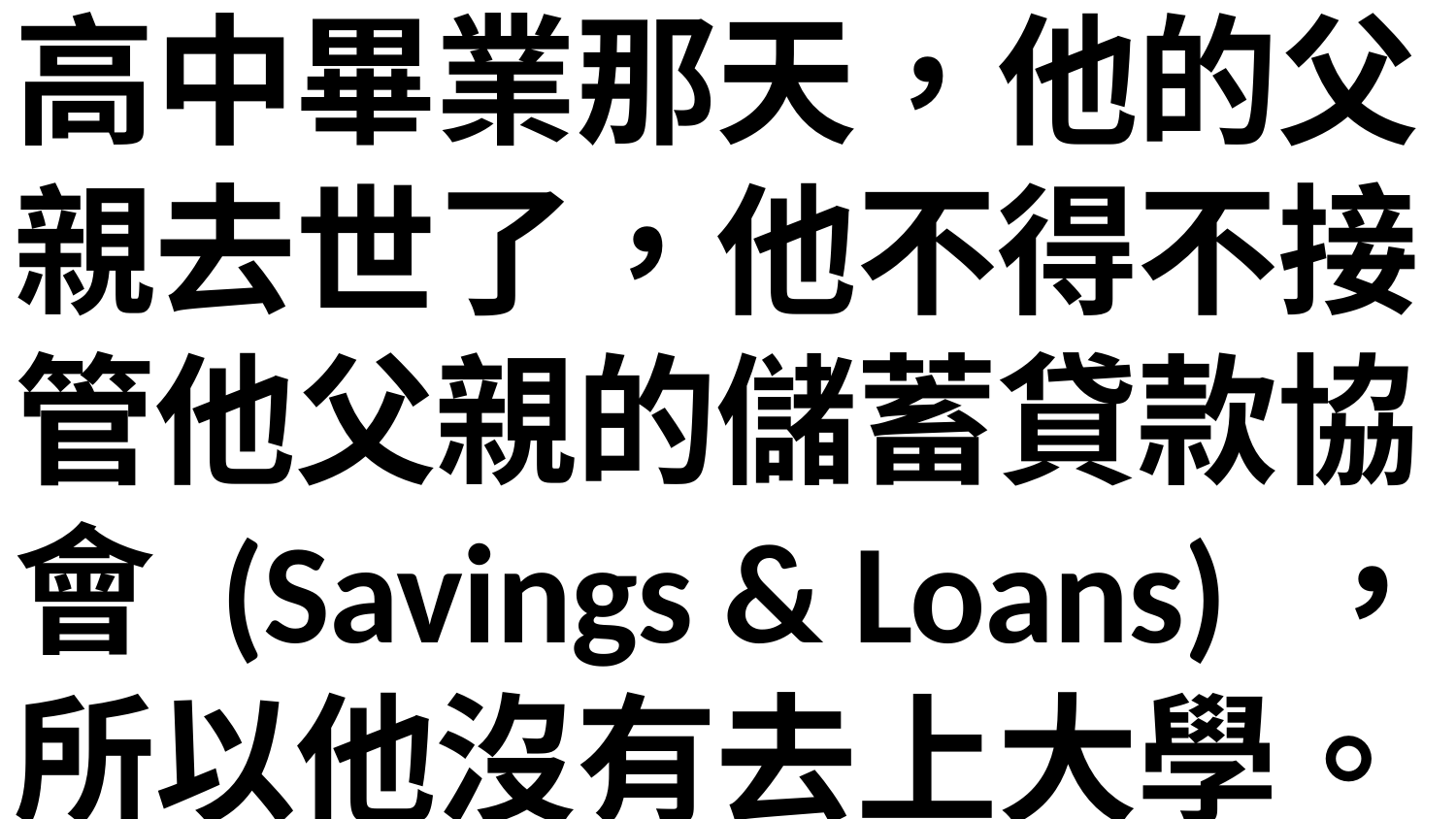

高中畢業那天，他的父親去世了，他不得不接管他父親的儲蓄貸款協會 (Savings & Loans) ，所以他沒有去上大學。